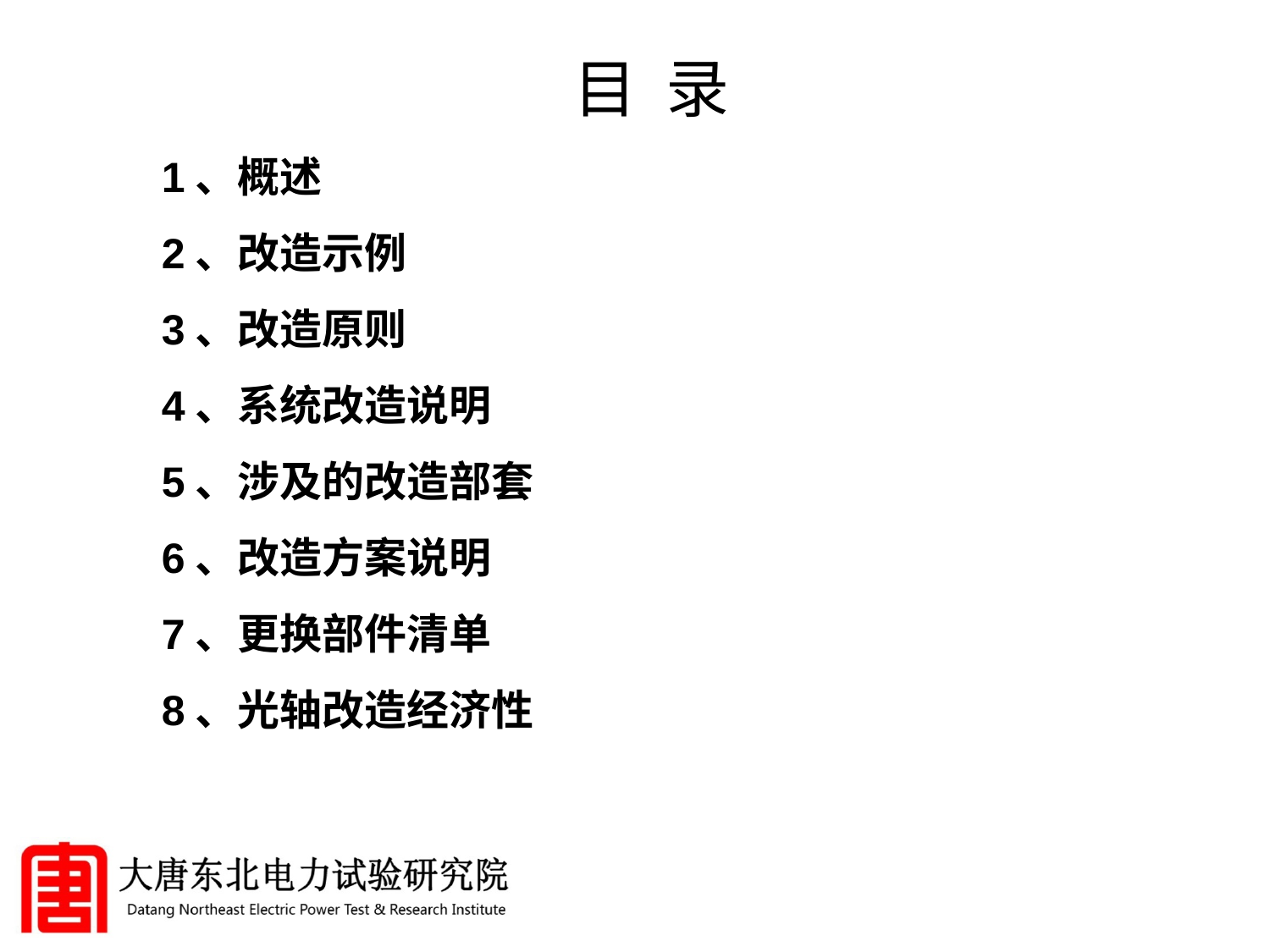

目  录
1、概述
2、改造示例
3、改造原则
4、系统改造说明
5、涉及的改造部套
6、改造方案说明
7、更换部件清单
8、光轴改造经济性